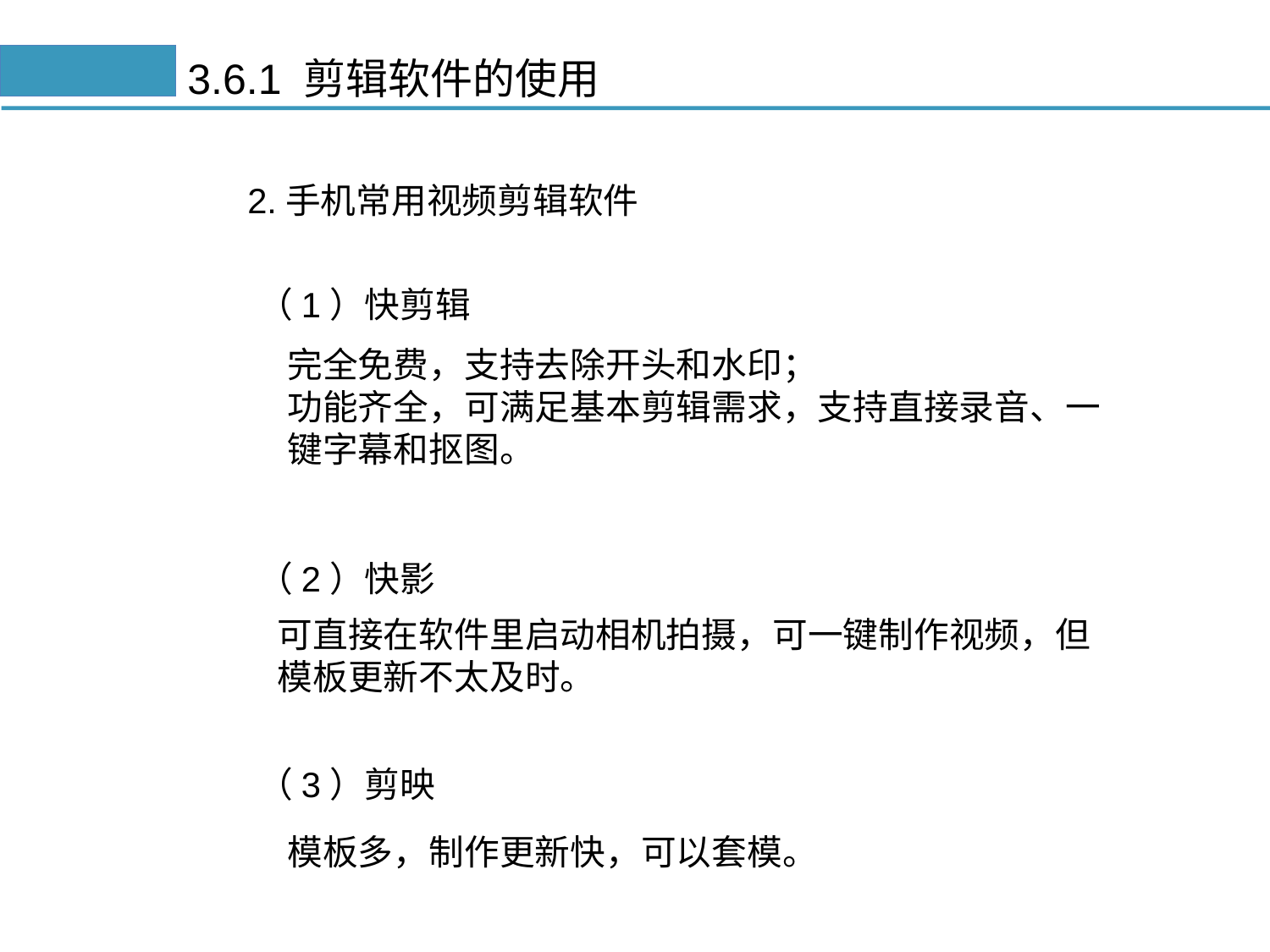

# 3.6.1 剪辑软件的使用
2.手机常用视频剪辑软件
（1）快剪辑
完全免费，支持去除开头和水印；
功能齐全，可满足基本剪辑需求，支持直接录音、一键字幕和抠图。
（2）快影
可直接在软件里启动相机拍摄，可一键制作视频，但模板更新不太及时。
（3）剪映
模板多，制作更新快，可以套模。